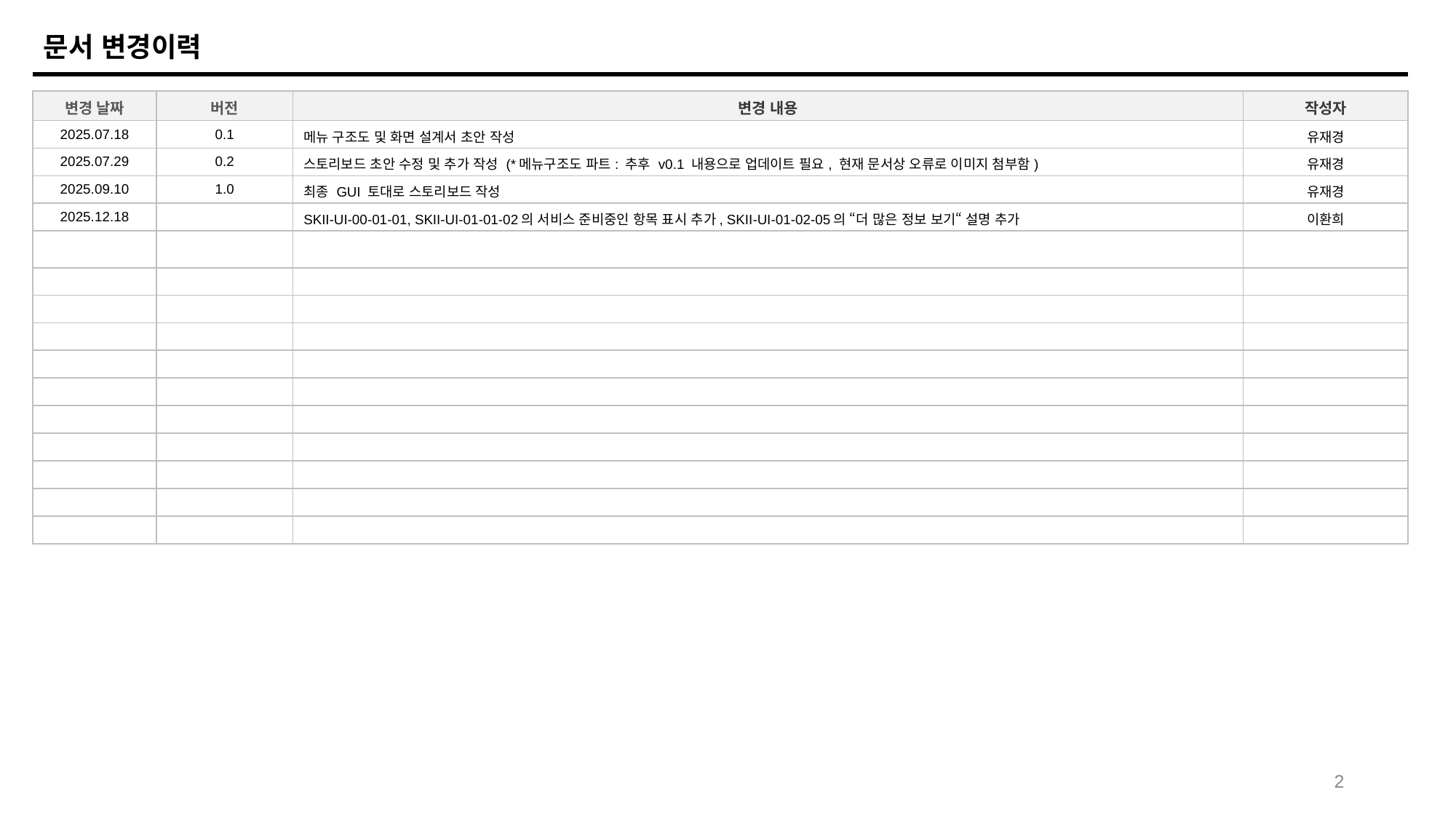

문서 변경이력
| 변경 날짜 | 버전 | 변경 내용 | 작성자 |
| --- | --- | --- | --- |
| 2025.07.18 | 0.1 | 메뉴 구조도 및 화면 설계서 초안 작성 | 유재경 |
| 2025.07.29 | 0.2 | 스토리보드 초안 수정 및 추가 작성 (\*메뉴구조도 파트: 추후 v0.1 내용으로 업데이트 필요, 현재 문서상 오류로 이미지 첨부함) | 유재경 |
| 2025.09.10 | 1.0 | 최종 GUI 토대로 스토리보드 작성 | 유재경 |
| 2025.12.18 |  | SKII-UI-00-01-01, SKII-UI-01-01-02의 서비스 준비중인 항목 표시 추가, SKII-UI-01-02-05의 “더 많은 정보 보기“ 설명 추가 | 이환희 |
|  |  |  |  |
|  |  |  |  |
|  |  |  |  |
|  |  |  |  |
|  |  |  |  |
|  |  |  |  |
|  |  |  |  |
|  |  |  |  |
|  |  |  |  |
|  |  |  |  |
|  |  |  |  |
2